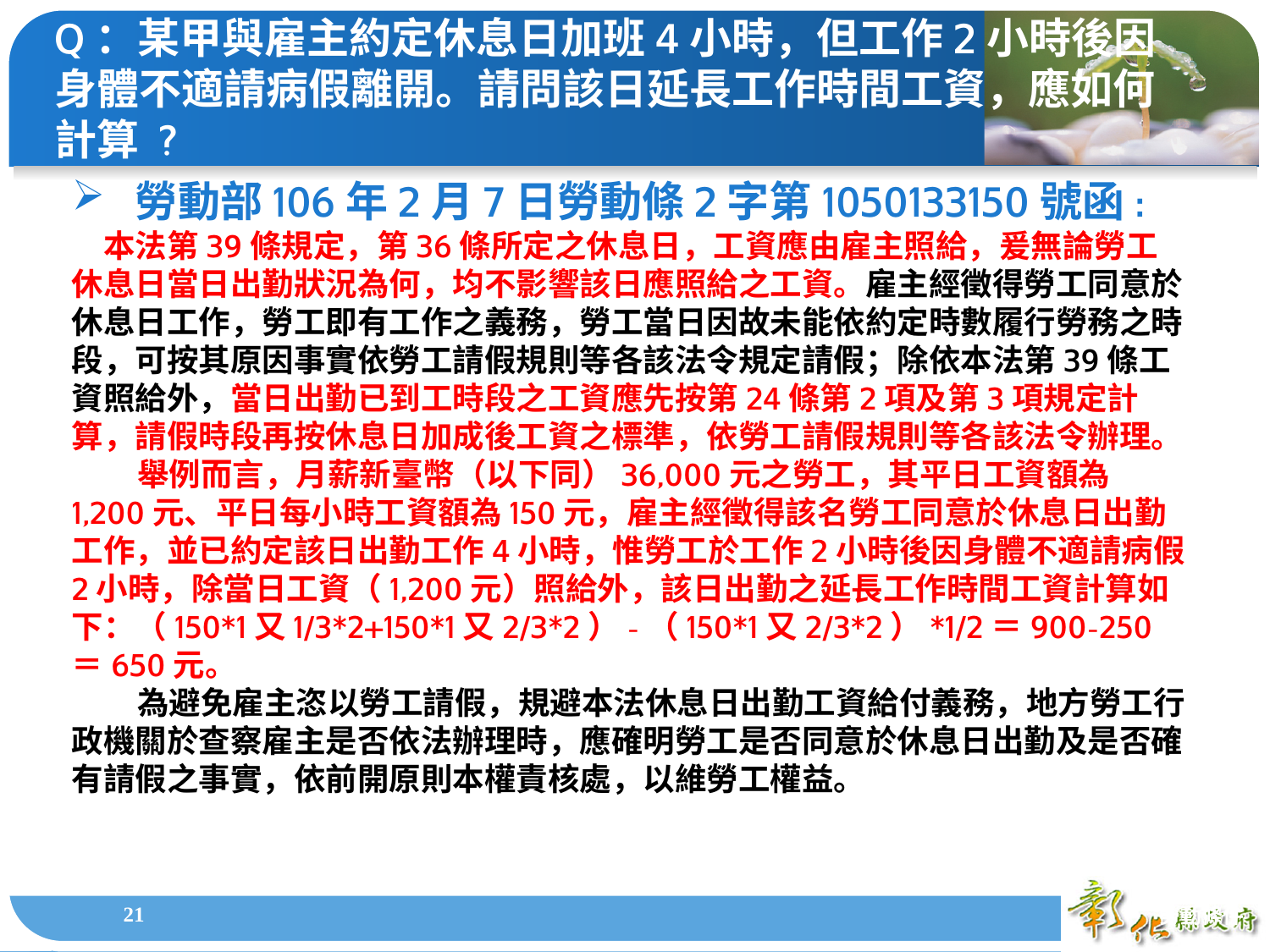

Q：某甲與雇主約定休息日加班4小時，但工作2小時後因身體不適請病假離開。請問該日延長工作時間工資，應如何計算 ?
勞動部106年2月7日勞動條2字第1050133150號函:
依本法第39條規定，第36條所定之休息日，工資應由雇主照給，爰無論勞工休息日當日出勤狀況為何，均不影響該日應照給之工資。雇主經徵得勞工同意於休息日工作，勞工即有工作之義務，勞工當日因故未能依約定時數履行勞務之時段，可按其原因事實依勞工請假規則等各該法令規定請假；除依本法第39條工資照給外，當日出勤已到工時段之工資應先按第24條第2項及第3項規定計算，請假時段再按休息日加成後工資之標準，依勞工請假規則等各該法令辦理。
        舉例而言，月薪新臺幣（以下同）36,000元之勞工，其平日工資額為1,200元、平日每小時工資額為150元，雇主經徵得該名勞工同意於休息日出勤工作，並已約定該日出勤工作4小時，惟勞工於工作2小時後因身體不適請病假2小時，除當日工資（1,200元）照給外，該日出勤之延長工作時間工資計算如下：（150*1又1/3*2+150*1又2/3*2）-（150*1又2/3*2）*1/2＝900-250＝650元。
        為避免雇主恣以勞工請假，規避本法休息日出勤工資給付義務，地方勞工行政機關於查察雇主是否依法辦理時，應確明勞工是否同意於休息日出勤及是否確有請假之事實，依前開原則本權責核處，以維勞工權益。

21
勞動條件